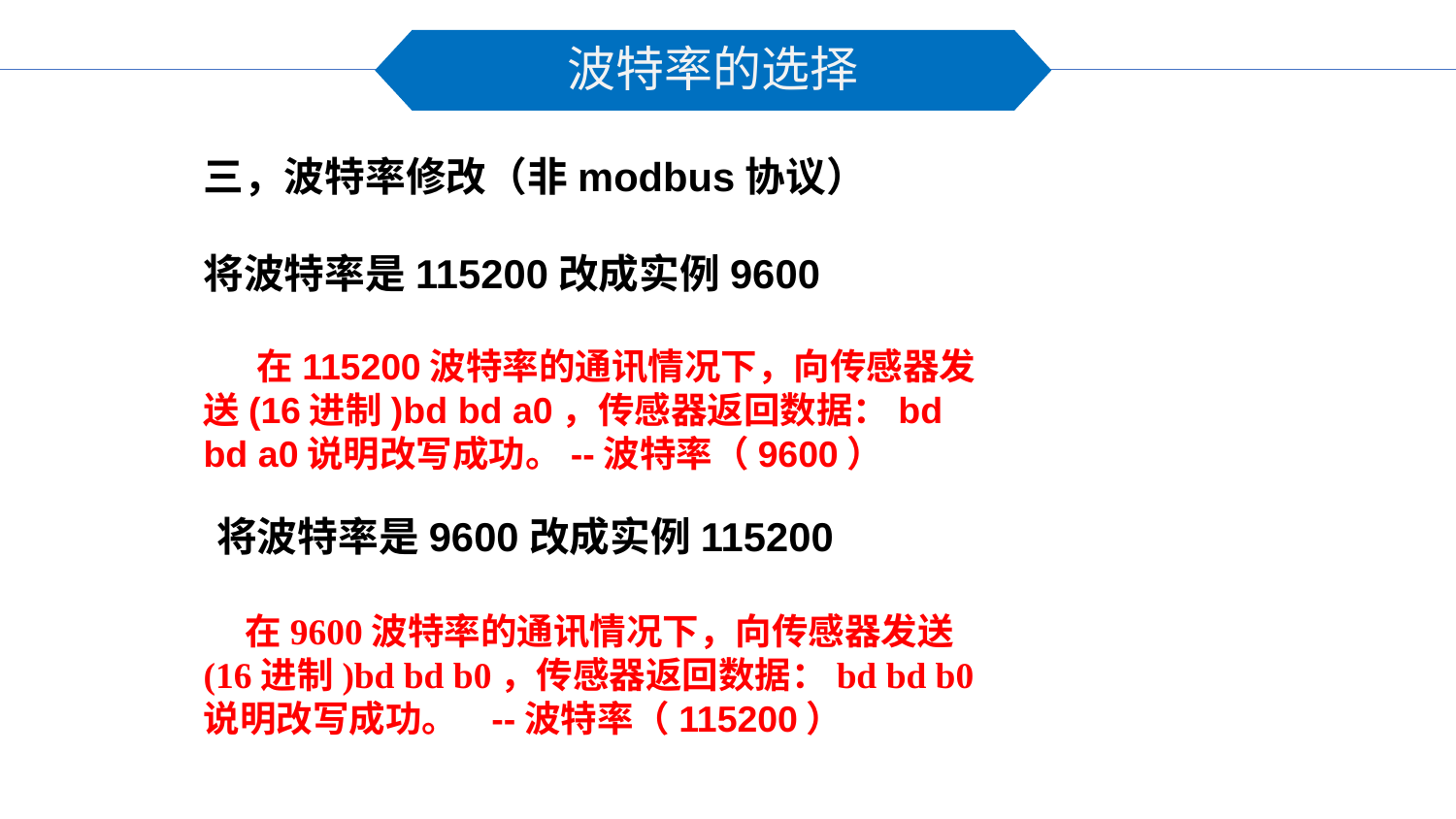

# 波特率的选择
三，波特率修改（非modbus协议）

将波特率是115200改成实例9600

  在115200波特率的通讯情况下，向传感器发送(16进制)bd bd a0，传感器返回数据：bd bd a0说明改写成功。--波特率（9600）
将波特率是9600改成实例115200
    在9600波特率的通讯情况下，向传感器发送(16进制)bd bd b0，传感器返回数据：bd bd b0说明改写成功。   --波特率（115200）